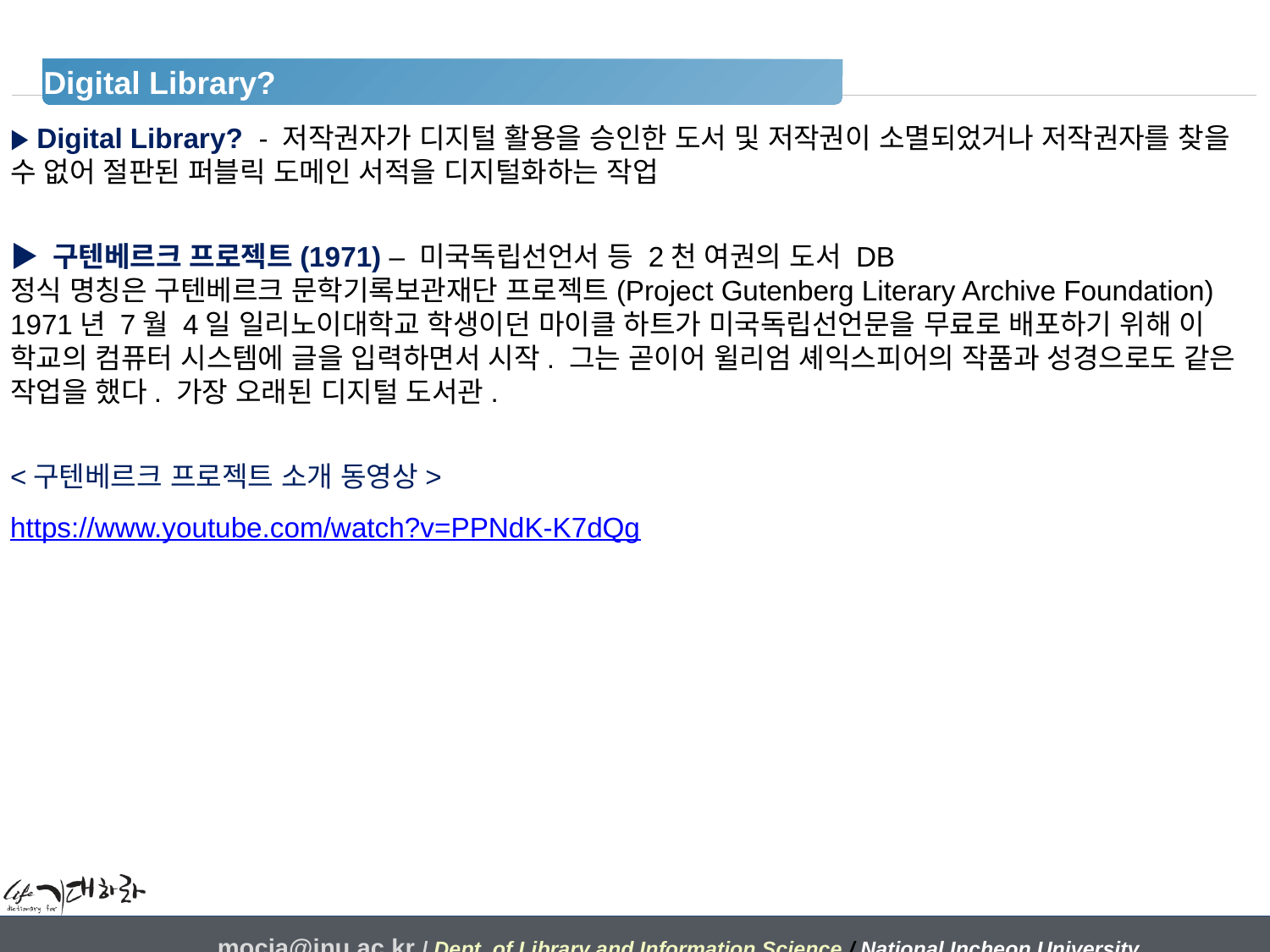

Digital Library?
▶ Digital Library?  - 저작권자가 디지털 활용을 승인한 도서 및 저작권이 소멸되었거나 저작권자를 찾을 수 없어 절판된 퍼블릭 도메인 서적을 디지털화하는 작업

▶ 구텐베르크 프로젝트(1971) – 미국독립선언서 등 2천 여권의 도서 DB
정식 명칭은 구텐베르크 문학기록보관재단 프로젝트(Project Gutenberg Literary Archive Foundation)
1971년 7월 4일 일리노이대학교 학생이던 마이클 하트가 미국독립선언문을 무료로 배포하기 위해 이 학교의 컴퓨터 시스템에 글을 입력하면서 시작. 그는 곧이어 윌리엄 셰익스피어의 작품과 성경으로도 같은 작업을 했다. 가장 오래된 디지털 도서관.

<구텐베르크 프로젝트 소개 동영상>
https://www.youtube.com/watch?v=PPNdK-K7dQg

mocja@inu.ac.kr / Dept. of Library and Information Science / National Incheon University